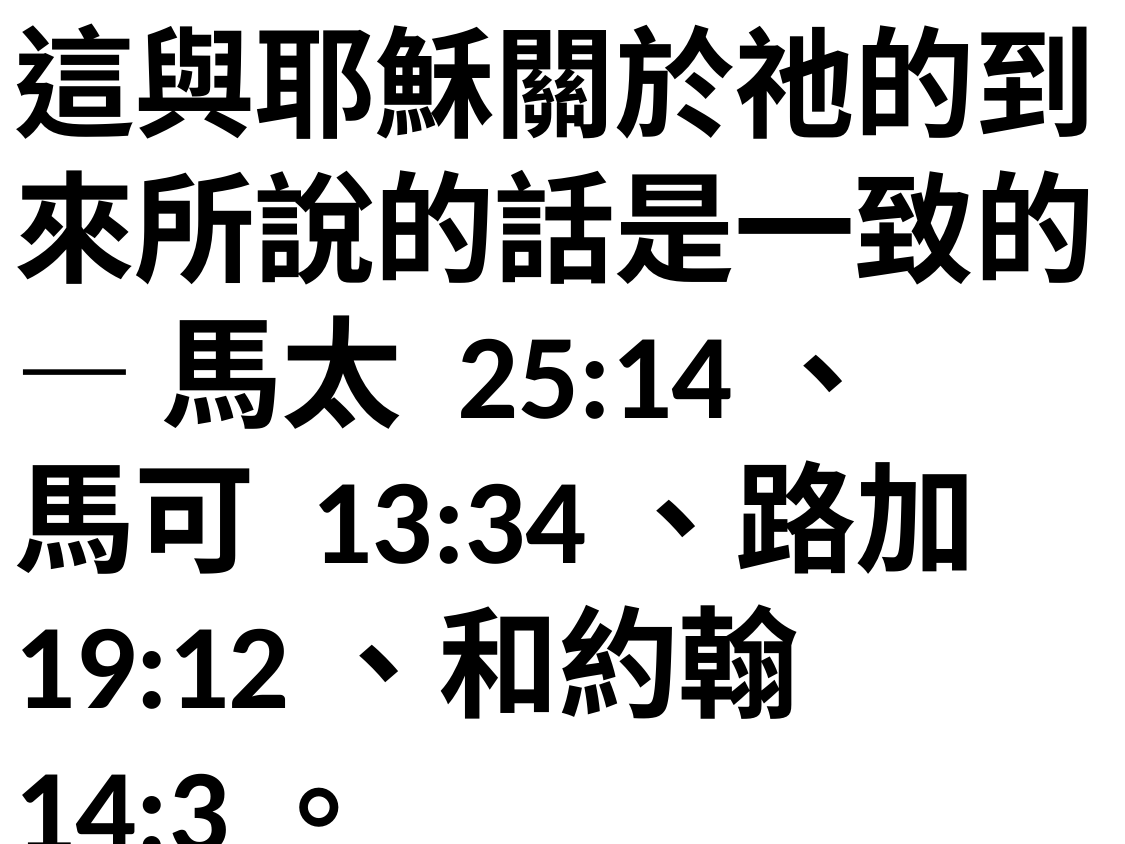

這與耶穌關於祂的到來所說的話是一致的 — 馬太 25:14、
馬可 13:34、路加 19:12、和約翰 14:3。